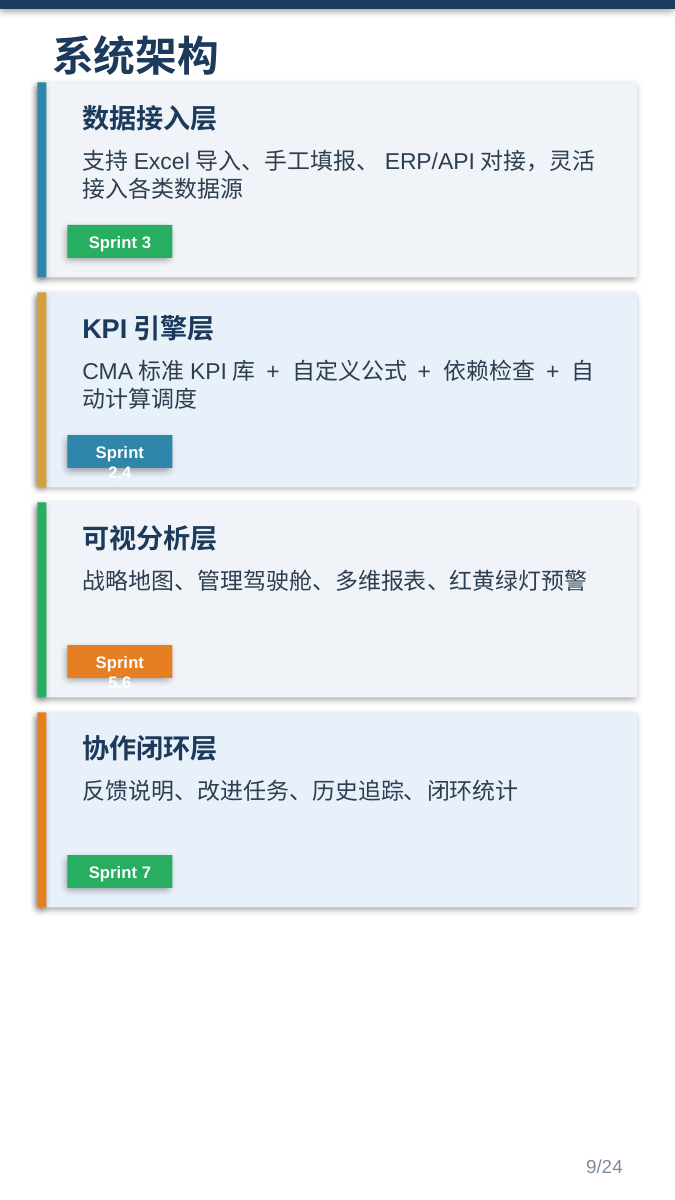

系统架构

数据接入层
支持Excel导入、手工填报、ERP/API对接，灵活接入各类数据源

Sprint 3

KPI引擎层
CMA标准KPI库 + 自定义公式 + 依赖检查 + 自动计算调度

Sprint 2,4

可视分析层
战略地图、管理驾驶舱、多维报表、红黄绿灯预警

Sprint 5,6

协作闭环层
反馈说明、改进任务、历史追踪、闭环统计

Sprint 7
9/24